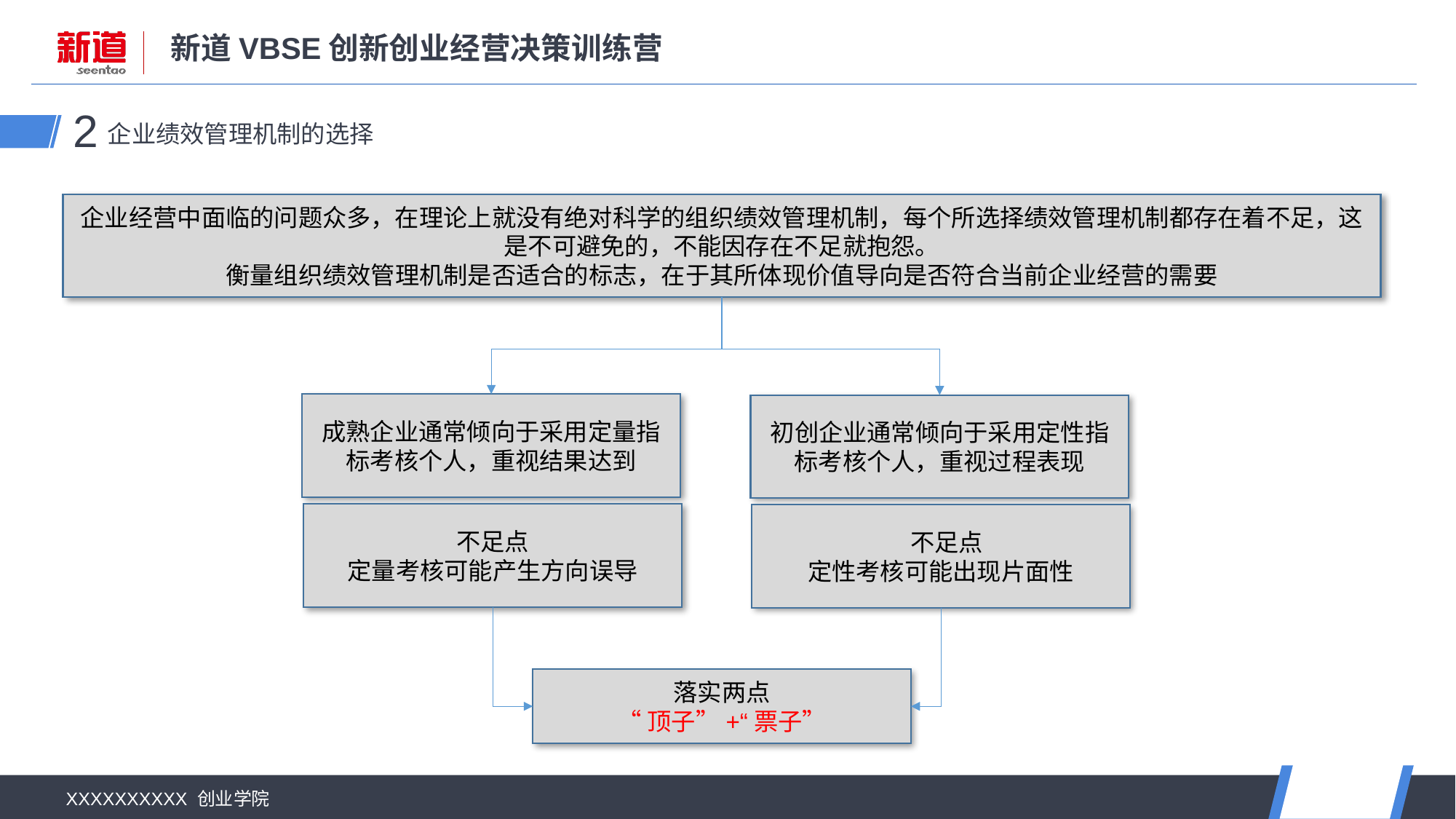

企业绩效管理机制的选择
2
企业经营中面临的问题众多，在理论上就没有绝对科学的组织绩效管理机制，每个所选择绩效管理机制都存在着不足，这是不可避免的，不能因存在不足就抱怨。
衡量组织绩效管理机制是否适合的标志，在于其所体现价值导向是否符合当前企业经营的需要
成熟企业通常倾向于采用定量指标考核个人，重视结果达到
初创企业通常倾向于采用定性指标考核个人，重视过程表现
不足点
定量考核可能产生方向误导
 不足点
定性考核可能出现片面性
落实两点
“顶子”+“票子”